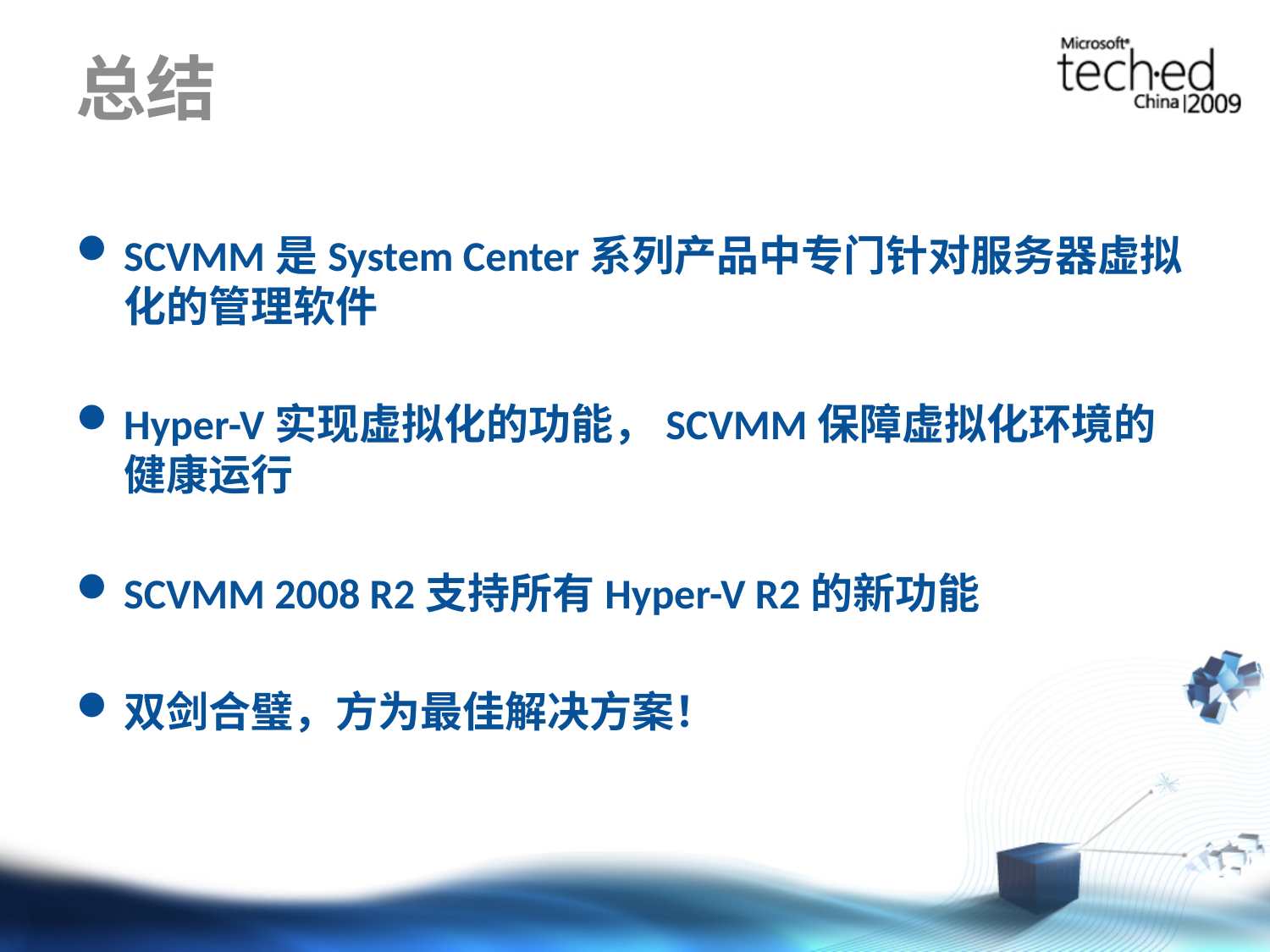

# 总结
SCVMM是System Center系列产品中专门针对服务器虚拟化的管理软件

Hyper-V实现虚拟化的功能，SCVMM保障虚拟化环境的健康运行

SCVMM 2008 R2支持所有Hyper-V R2的新功能

双剑合璧，方为最佳解决方案！